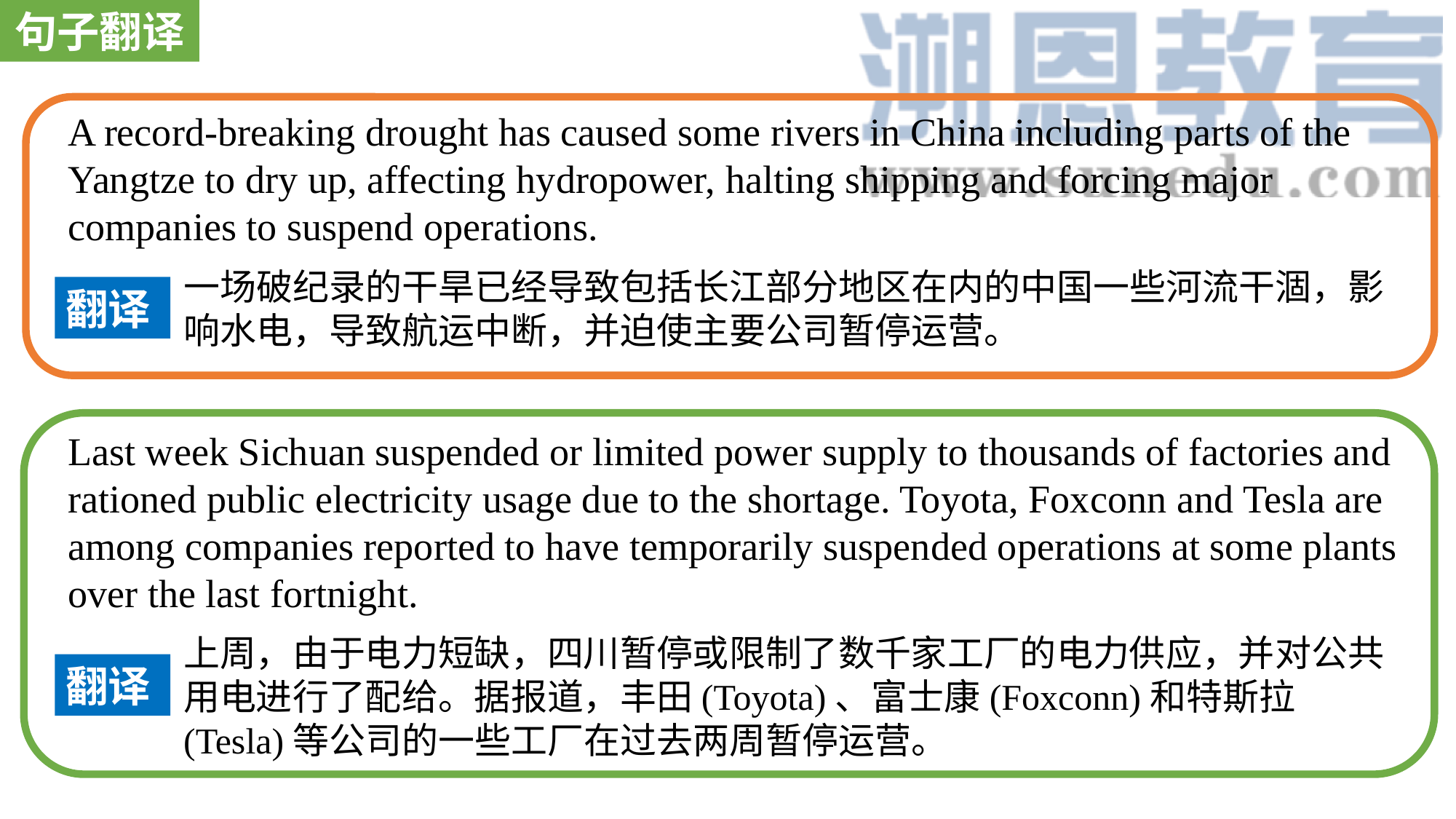

句子翻译

A record-breaking drought has caused some rivers in China including parts of the Yangtze to dry up, affecting hydropower, halting shipping and forcing major companies to suspend operations.
一场破纪录的干旱已经导致包括长江部分地区在内的中国一些河流干涸，影响水电，导致航运中断，并迫使主要公司暂停运营。
翻译

Last week Sichuan suspended or limited power supply to thousands of factories and rationed public electricity usage due to the shortage. Toyota, Foxconn and Tesla are among companies reported to have temporarily suspended operations at some plants over the last fortnight.
上周，由于电力短缺，四川暂停或限制了数千家工厂的电力供应，并对公共用电进行了配给。据报道，丰田(Toyota)、富士康(Foxconn)和特斯拉(Tesla)等公司的一些工厂在过去两周暂停运营。
翻译